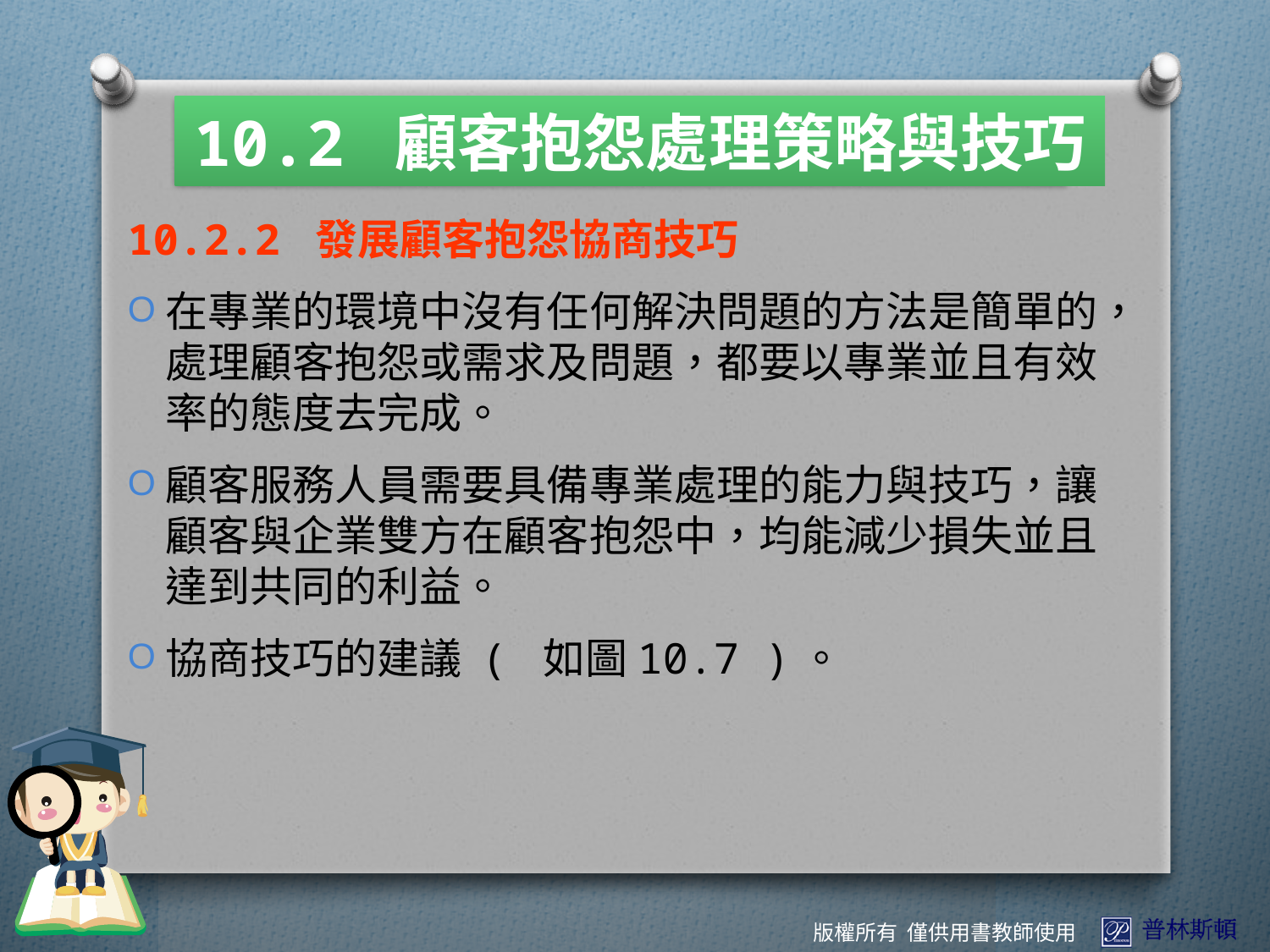

10.2 顧客抱怨處理策略與技巧
10.2.2 發展顧客抱怨協商技巧
在專業的環境中沒有任何解決問題的方法是簡單的，處理顧客抱怨或需求及問題，都要以專業並且有效率的態度去完成。
顧客服務人員需要具備專業處理的能力與技巧，讓顧客與企業雙方在顧客抱怨中，均能減少損失並且達到共同的利益。
協商技巧的建議 ( 如圖10.7 )。